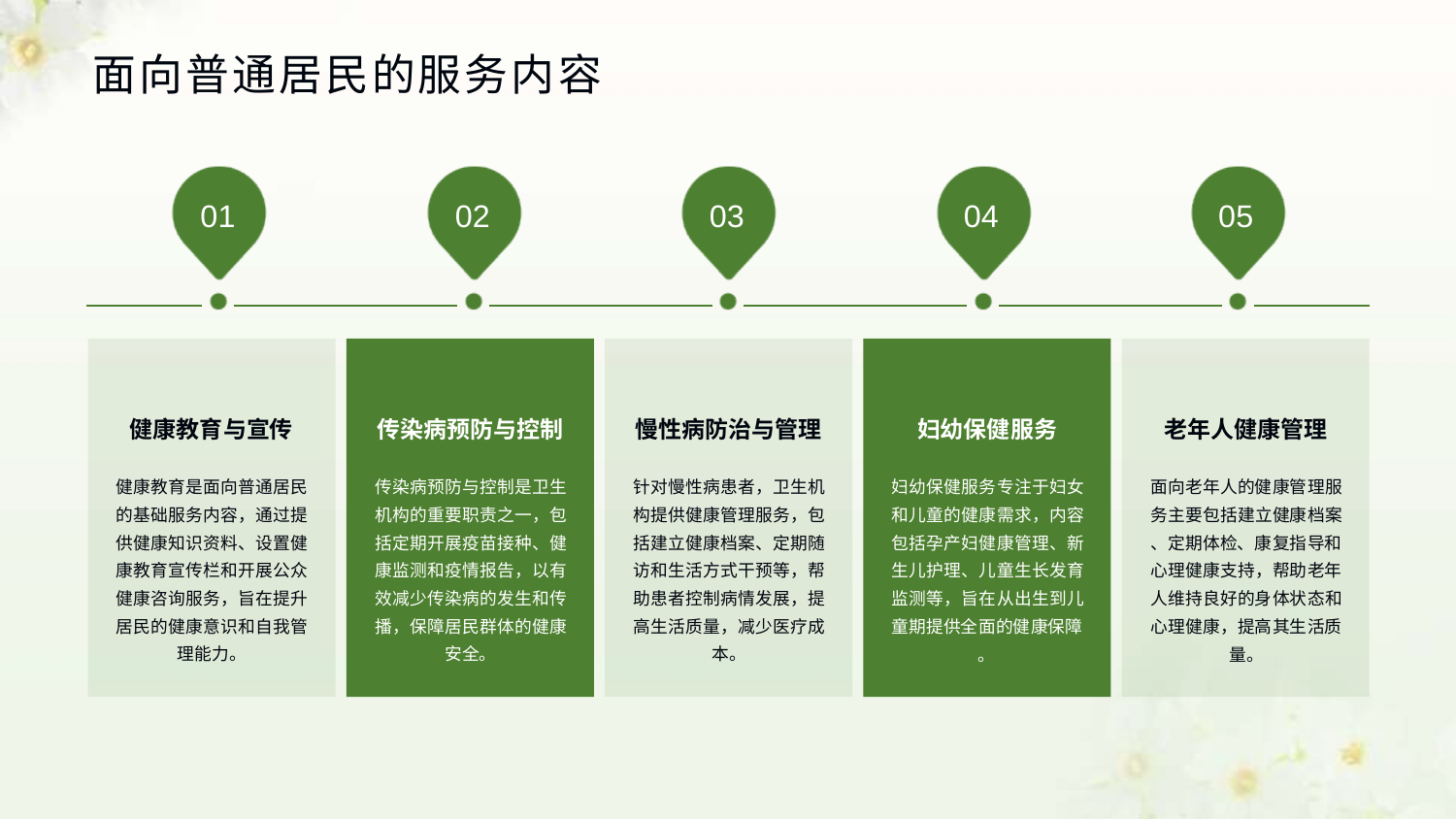

# 面向普通居民的服务内容

01
02
03
04
05

健康教育与宣传
传染病预防与控制
慢性病防治与管理
妇幼保健服务
老年人健康管理
健康教育是面向普通居民 的基础服务内容，通过提 供健康知识资料、设置健 康教育宣传栏和开展公众 健康咨询服务，旨在提升 居民的健康意识和自我管 理能力。
传染病预防与控制是卫生 机构的重要职责之一，包 括定期开展疫苗接种、健 康监测和疫情报告，以有 效减少传染病的发生和传 播，保障居民群体的健康 安全。
针对慢性病患者，卫生机 构提供健康管理服务，包 括建立健康档案、定期随 访和生活方式干预等，帮 助患者控制病情发展，提 高生活质量，减少医疗成 本。
妇幼保健服务专注于妇女 和儿童的健康需求，内容 包括孕产妇健康管理、新 生儿护理、儿童生长发育 监测等，旨在从出生到儿 童期提供全面的健康保障
。
面向老年人的健康管理服 务主要包括建立健康档案
、定期体检、康复指导和 心理健康支持，帮助老年
人维持良好的身体状态和 心理健康，提高其生活质 量。